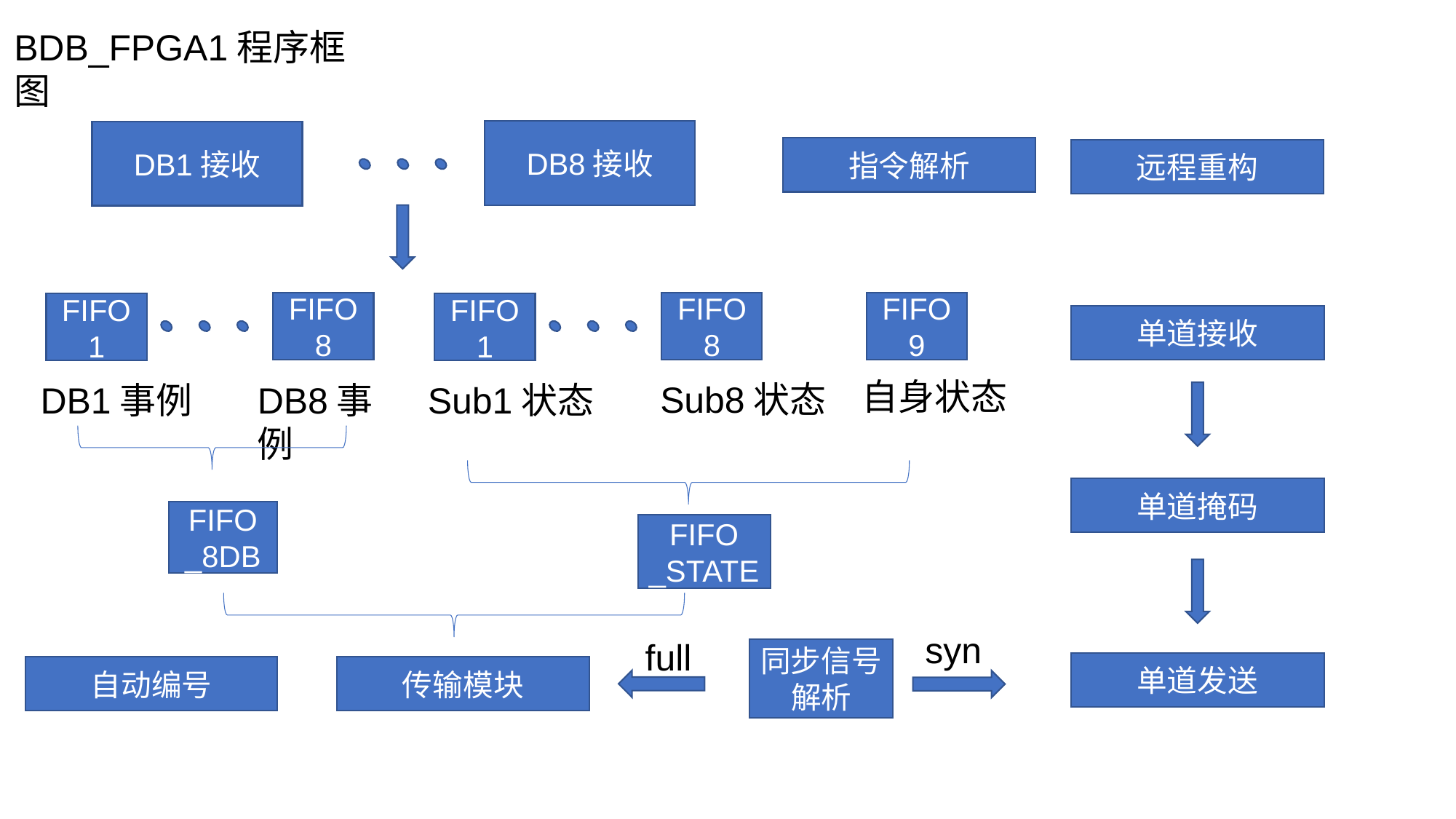

BDB_FPGA1程序框图
DB8接收
DB1接收
指令解析
远程重构

FIFO8
FIFO8
FIFO9
FIFO1
FIFO1
单道接收

自身状态
Sub8状态
Sub1状态
DB1事例
DB8事例

单道掩码
FIFO
_8DB
FIFO
_STATE

syn
full
同步信号解析
单道发送
自动编号
传输模块